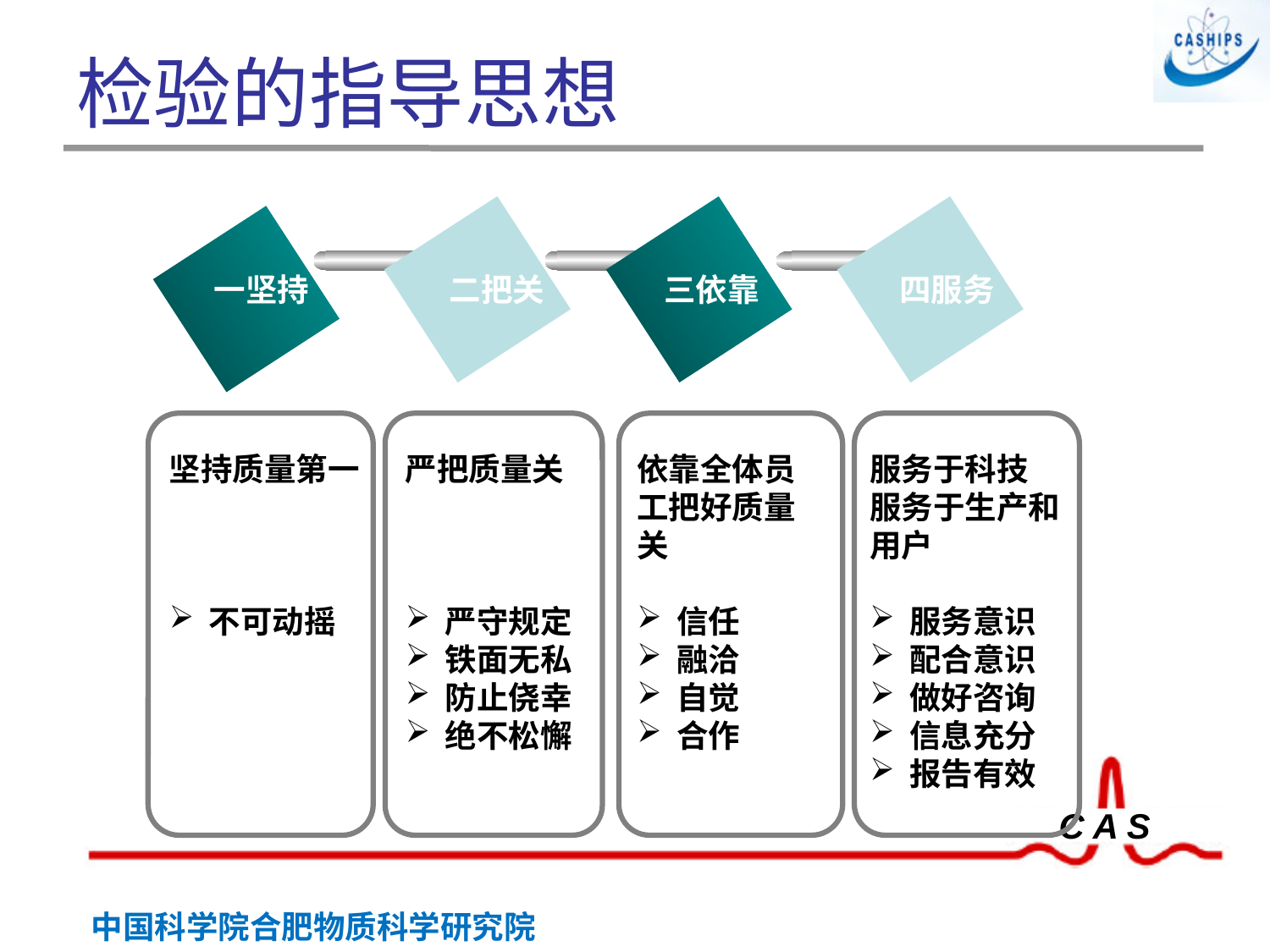

# 检验的指导思想

一坚持
二把关
三依靠
四服务

坚持质量第一

不可动摇

严把质量关

严守规定
铁面无私
防止侥幸
绝不松懈
依靠全体员工把好质量关

信任
融洽
自觉
合作
服务于科技
服务于生产和用户

服务意识
配合意识
做好咨询
信息充分
报告有效